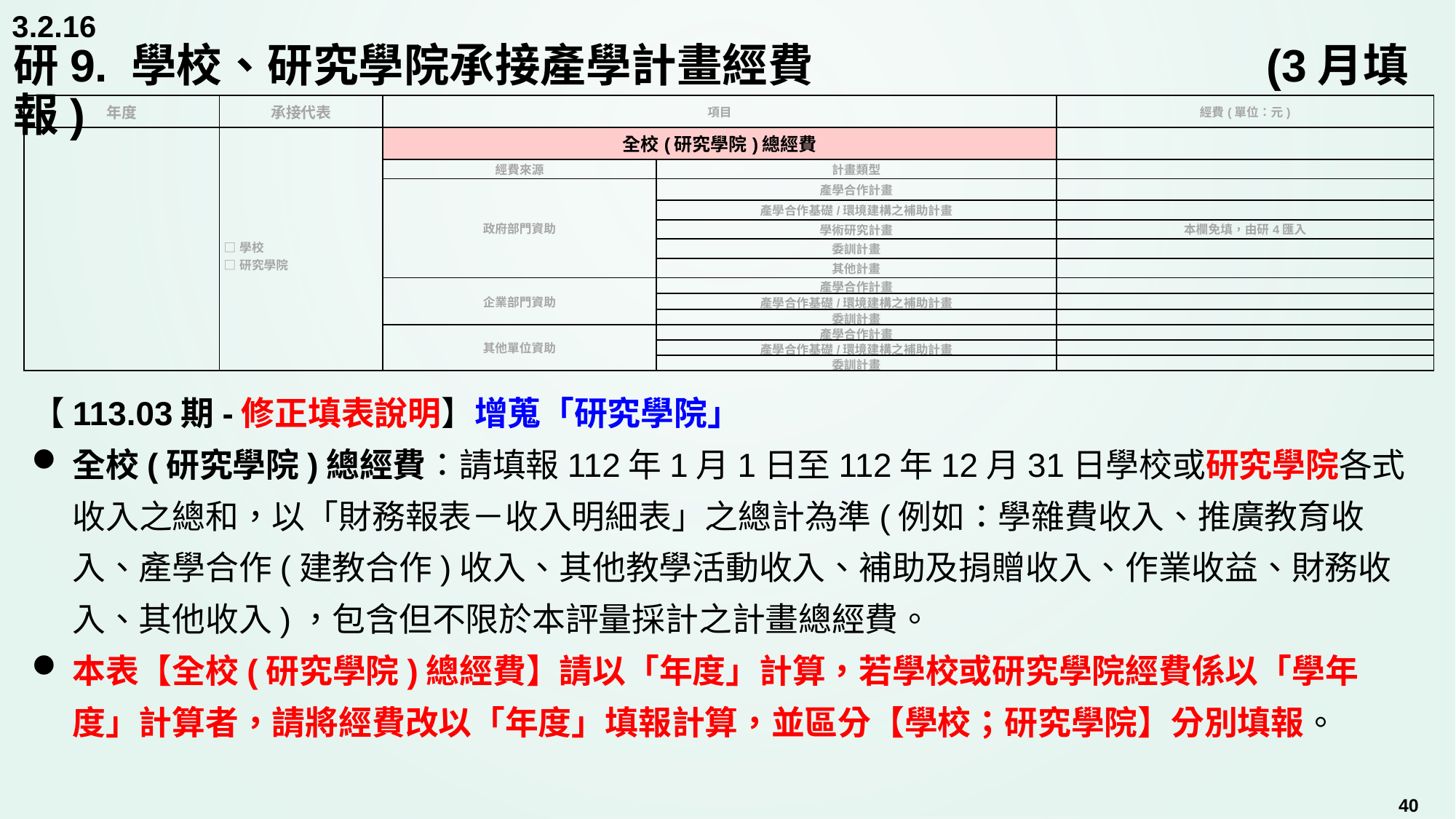

3.2.16
# 研9. 學校、研究學院承接產學計畫經費		     		    (3月填報)
| 年度 | 承接代表 | 項目 |  | 經費(單位：元) |
| --- | --- | --- | --- | --- |
|  | □學校 □研究學院 | 全校(研究學院)總經費 |  |  |
|  |  | 經費來源 | 計畫類型 |  |
|  |  | 政府部門資助 | 產學合作計畫 |  |
|  |  |  | 產學合作基礎/環境建構之補助計畫 |  |
|  |  |  | 學術研究計畫 | 本欄免填，由研4匯入 |
|  |  |  | 委訓計畫 |  |
|  |  |  | 其他計畫 |  |
|  |  | 企業部門資助 | 產學合作計畫 |  |
|  |  |  | 產學合作基礎/環境建構之補助計畫 |  |
|  |  |  | 委訓計畫 |  |
|  |  | 其他單位資助 | 產學合作計畫 |  |
|  |  |  | 產學合作基礎/環境建構之補助計畫 |  |
|  |  |  | 委訓計畫 |  |
【113.03期-修正填表說明】增蒐「研究學院」
全校(研究學院)總經費：請填報112年1月1日至112年12月31日學校或研究學院各式收入之總和，以「財務報表－收入明細表」之總計為準(例如：學雜費收入、推廣教育收入、產學合作(建教合作)收入、其他教學活動收入、補助及捐贈收入、作業收益、財務收入、其他收入)，包含但不限於本評量採計之計畫總經費。
本表【全校(研究學院)總經費】請以「年度」計算，若學校或研究學院經費係以「學年度」計算者，請將經費改以「年度」填報計算，並區分【學校；研究學院】分別填報。